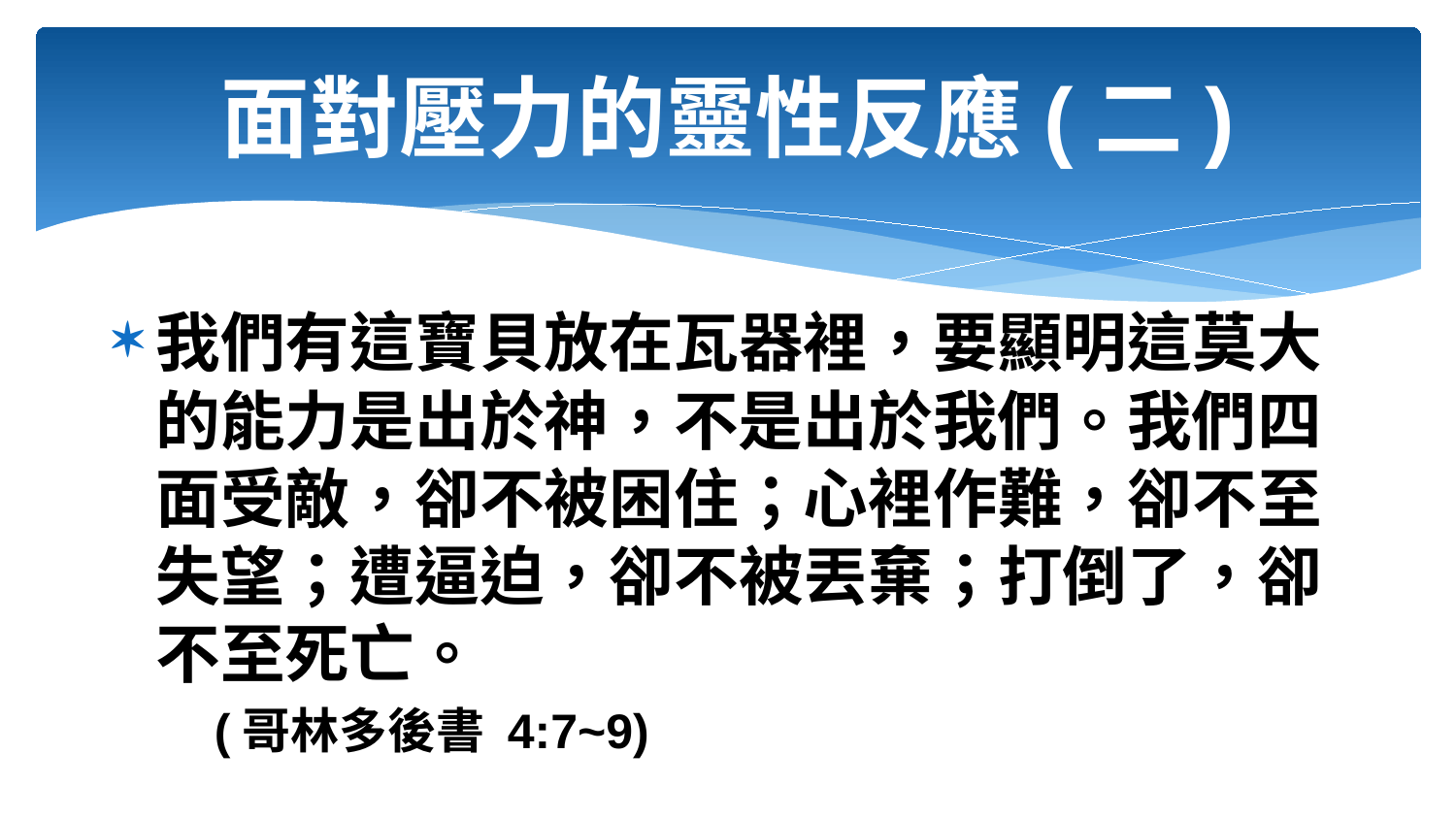

# 面對壓力的靈性反應(二)
我們有這寶貝放在瓦器裡，要顯明這莫大的能力是出於神，不是出於我們。我們四面受敵，卻不被困住；心裡作難，卻不至失望；遭逼迫，卻不被丟棄；打倒了，卻不至死亡。
    (哥林多後書 4:7~9)